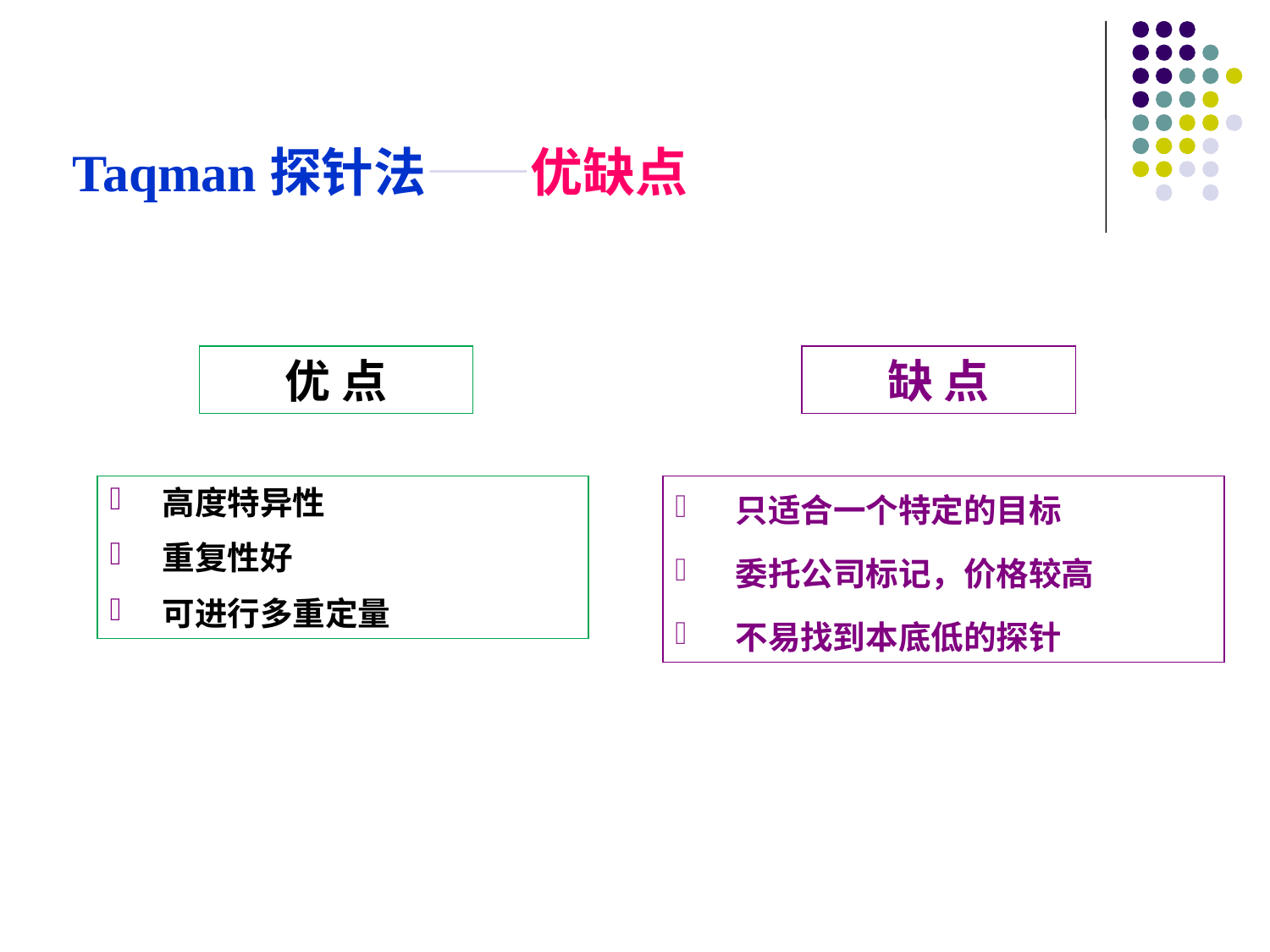

Taqman探针法——优缺点
优 点
缺 点
  高度特异性
  重复性好
  可进行多重定量
   只适合一个特定的目标
   委托公司标记，价格较高
   不易找到本底低的探针